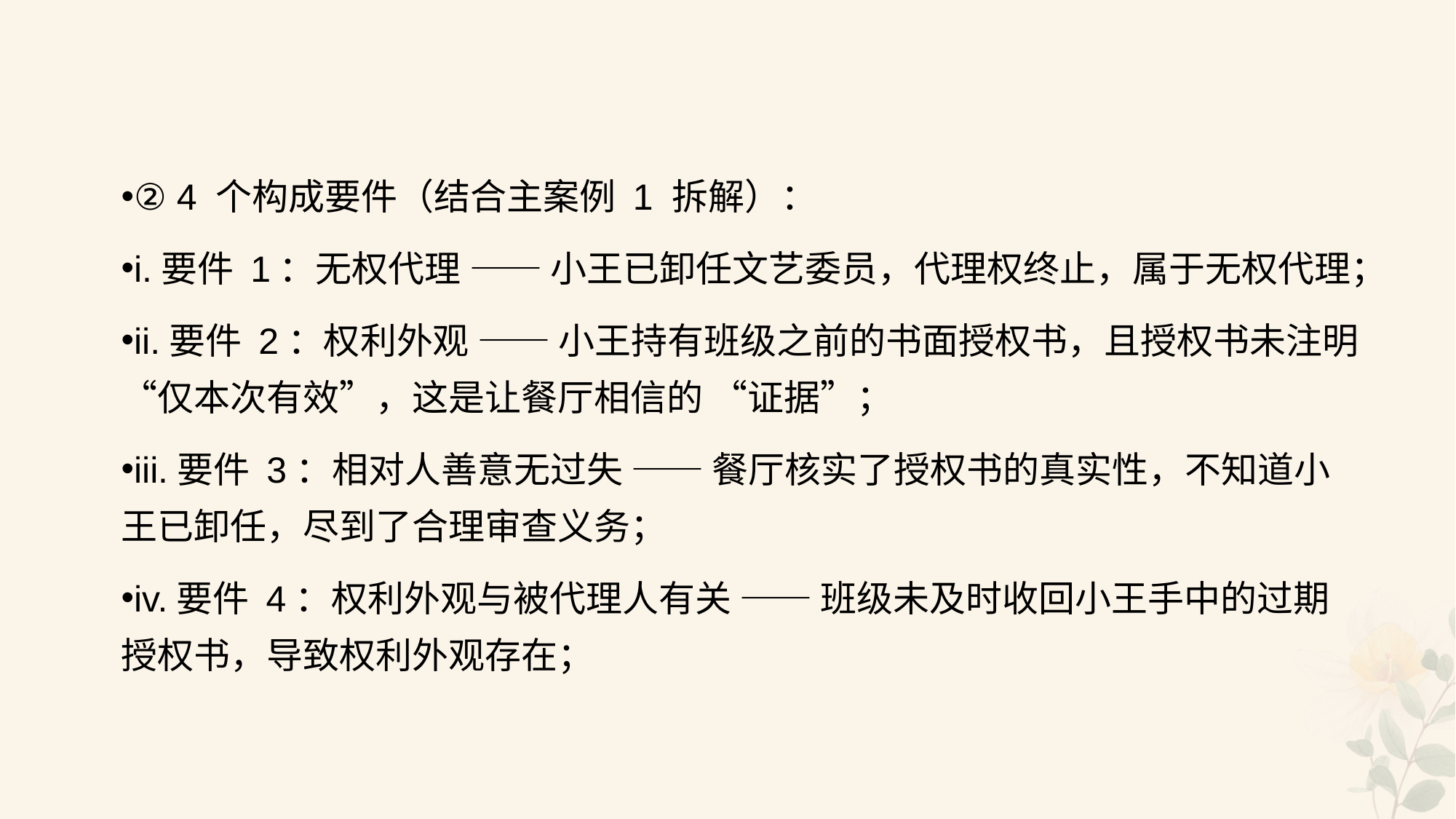

#
② 4 个构成要件（结合主案例 1 拆解）：
i.要件 1：无权代理 —— 小王已卸任文艺委员，代理权终止，属于无权代理；
ii.要件 2：权利外观 —— 小王持有班级之前的书面授权书，且授权书未注明 “仅本次有效”，这是让餐厅相信的 “证据”；
iii.要件 3：相对人善意无过失 —— 餐厅核实了授权书的真实性，不知道小王已卸任，尽到了合理审查义务；
iv.要件 4：权利外观与被代理人有关 —— 班级未及时收回小王手中的过期授权书，导致权利外观存在；